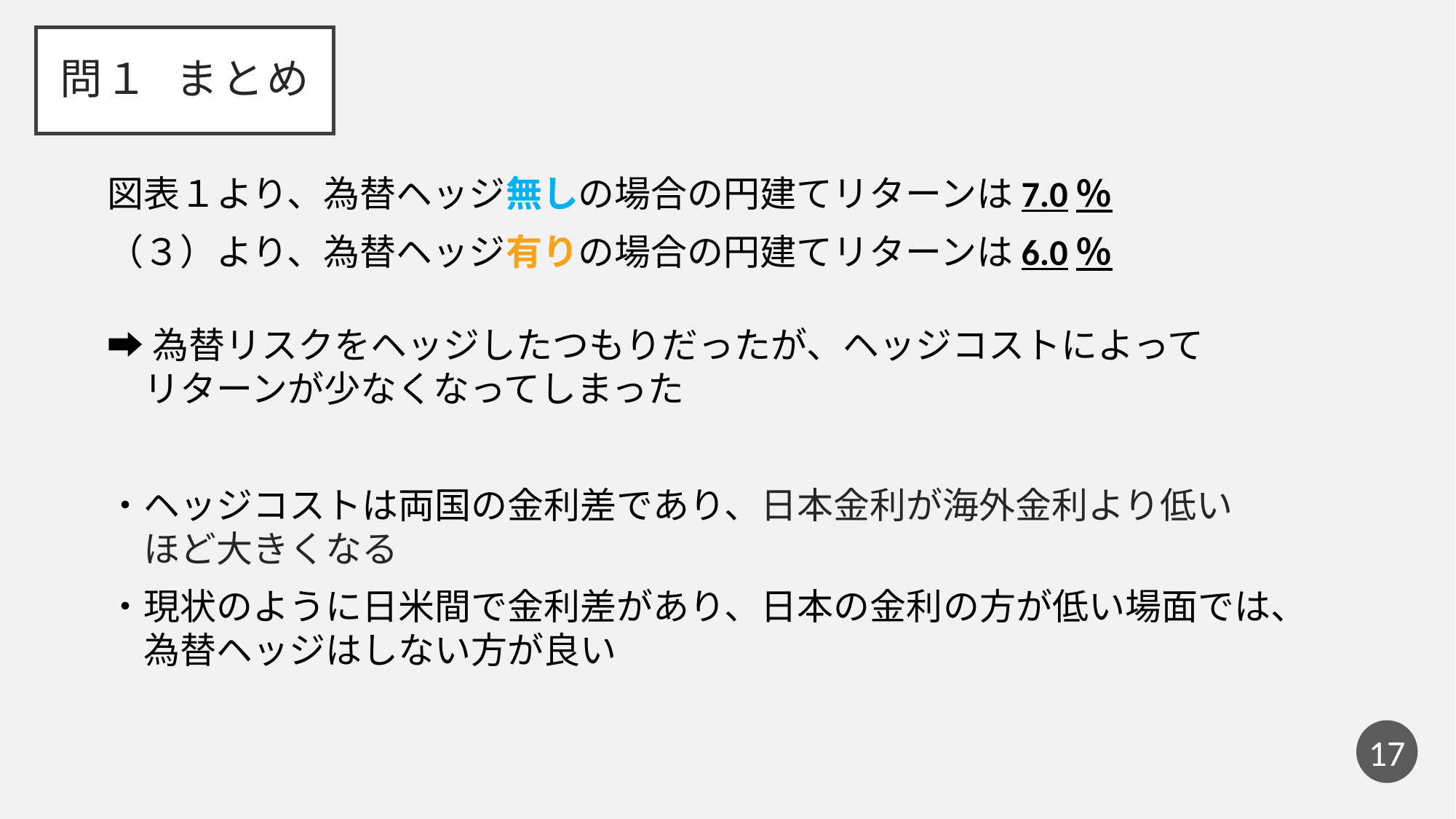

# 問１  まとめ
図表１より、為替ヘッジ無しの場合の円建てリターンは7.0％
（３）より、為替ヘッジ有りの場合の円建てリターンは6.0％

➡為替リスクをヘッジしたつもりだったが、ヘッジコストによって
　リターンが少なくなってしまった

・ヘッジコストは両国の金利差であり、日本金利が海外金利より低い
　ほど大きくなる
・現状のように日米間で金利差があり、日本の金利の方が低い場面では、　
　為替ヘッジはしない方が良い
17